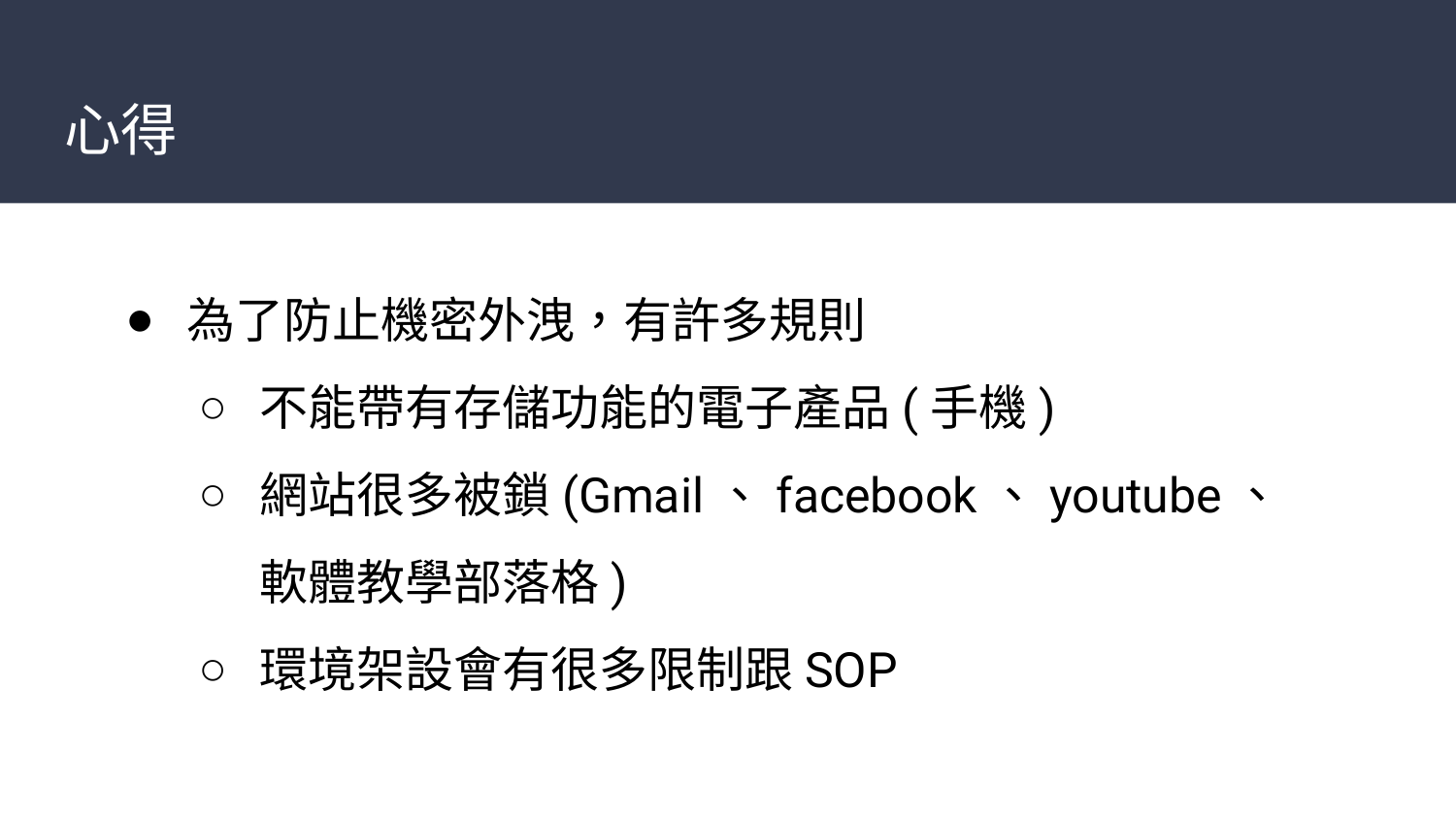

# 心得
為了防止機密外洩，有許多規則
不能帶有存儲功能的電子產品(手機)
網站很多被鎖(Gmail、facebook、youtube、軟體教學部落格)
環境架設會有很多限制跟SOP